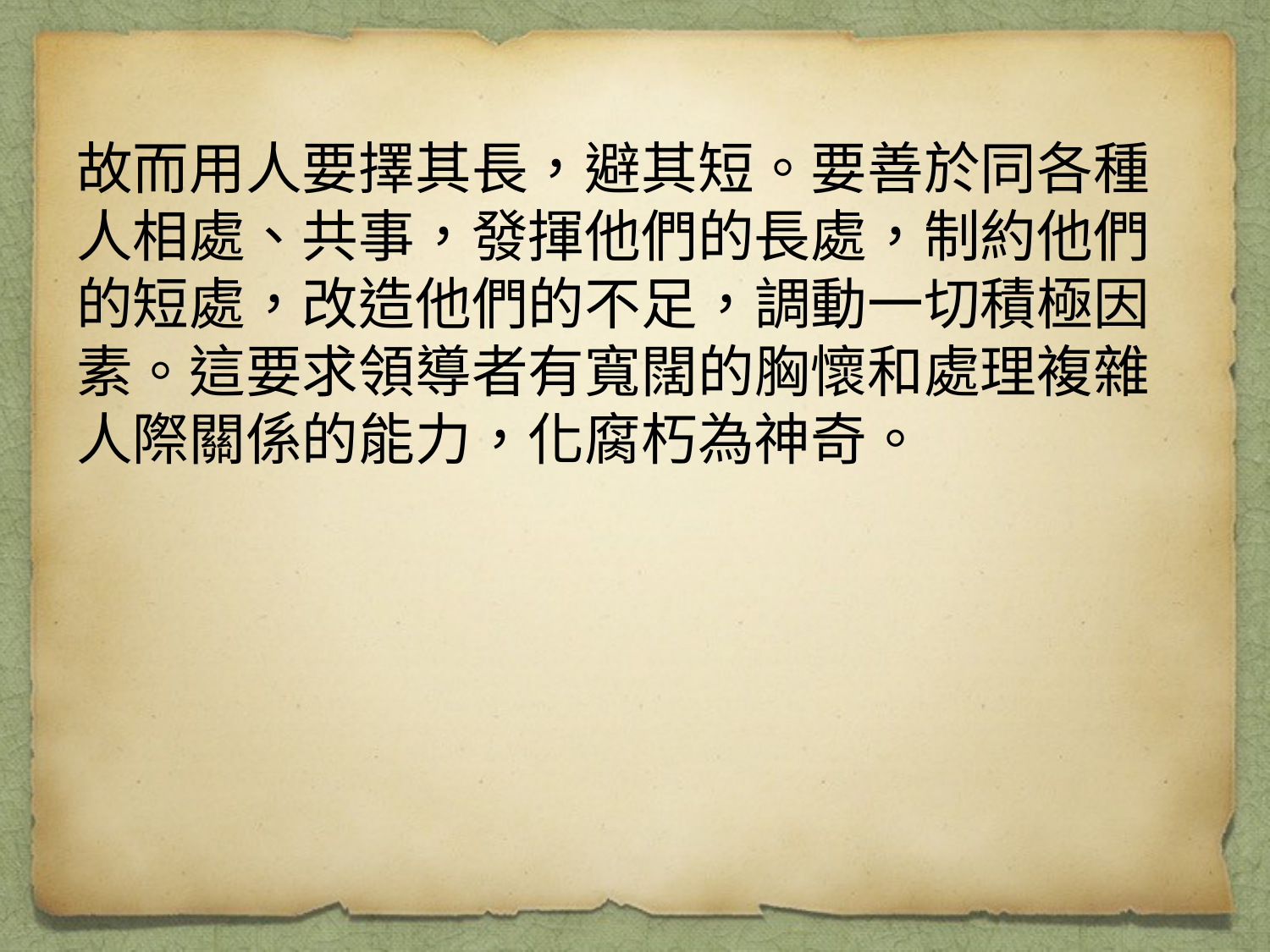

#
故而用人要擇其長，避其短。要善於同各種人相處、共事，發揮他們的長處，制約他們的短處，改造他們的不足，調動一切積極因素。這要求領導者有寬闊的胸懷和處理複雜人際關係的能力，化腐朽為神奇。